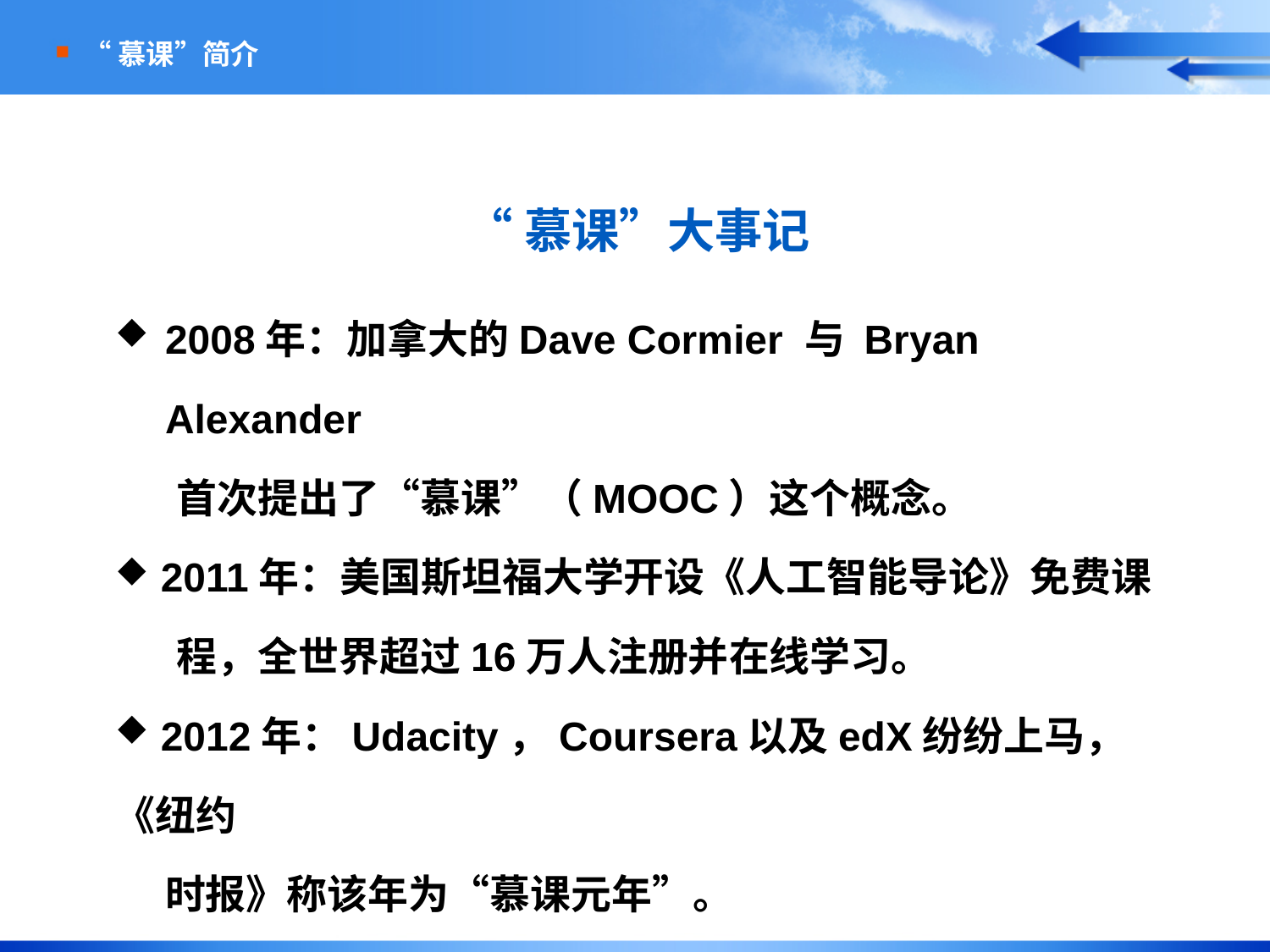

“慕课”简介
“慕课”大事记
2008年：加拿大的Dave Cormier 与 Bryan Alexander
首次提出了“慕课”（MOOC）这个概念。
 2011年：美国斯坦福大学开设《人工智能导论》免费课
程，全世界超过16万人注册并在线学习。
 2012年：Udacity，Coursera以及edX纷纷上马，《纽约
时报》称该年为“慕课元年”。
 2013年：MOOCs浪潮席卷全球。